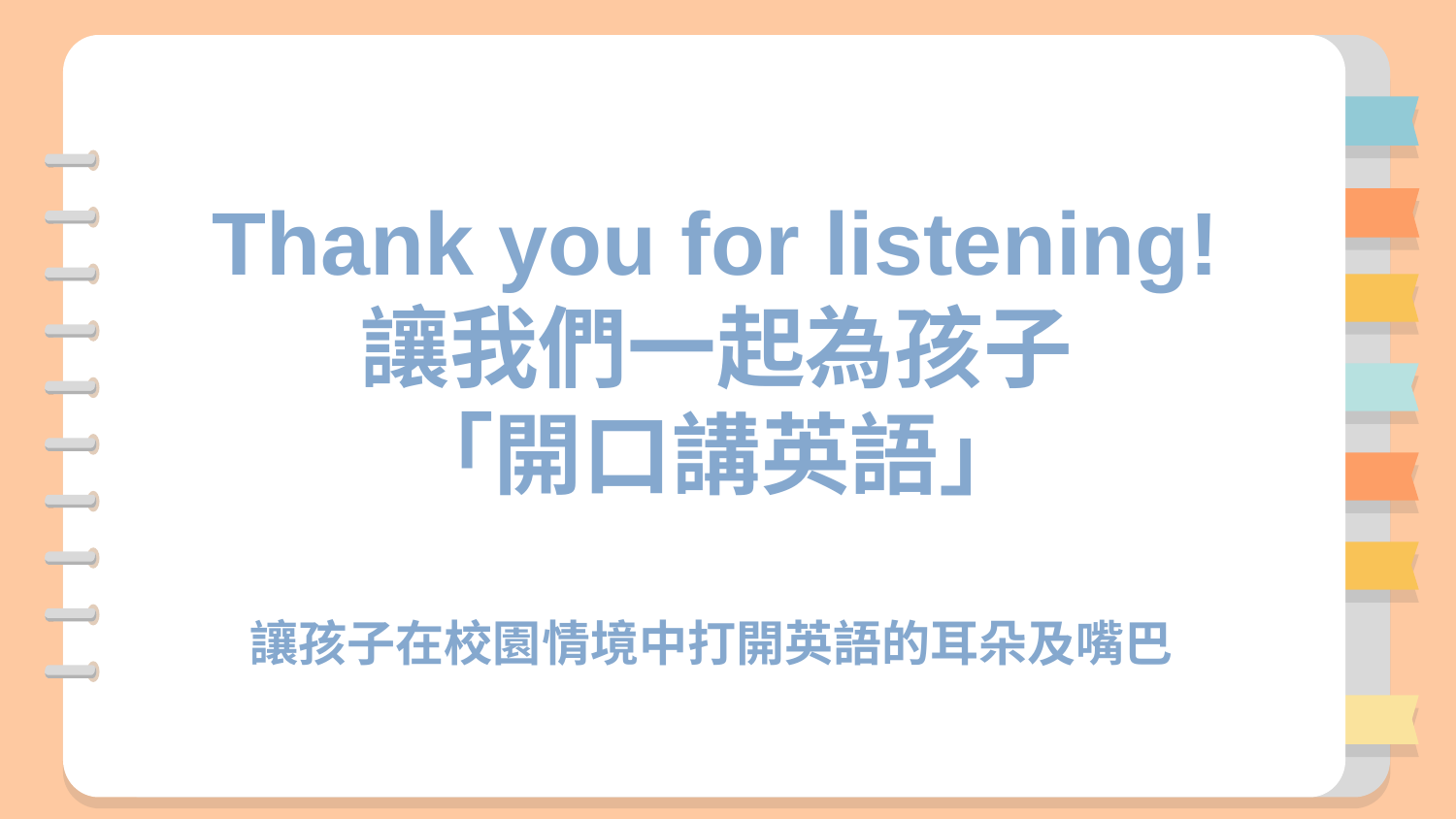

# Thank you for listening! 讓我們一起為孩子 「開口講英語」 讓孩子在校園情境中打開英語的耳朵及嘴巴